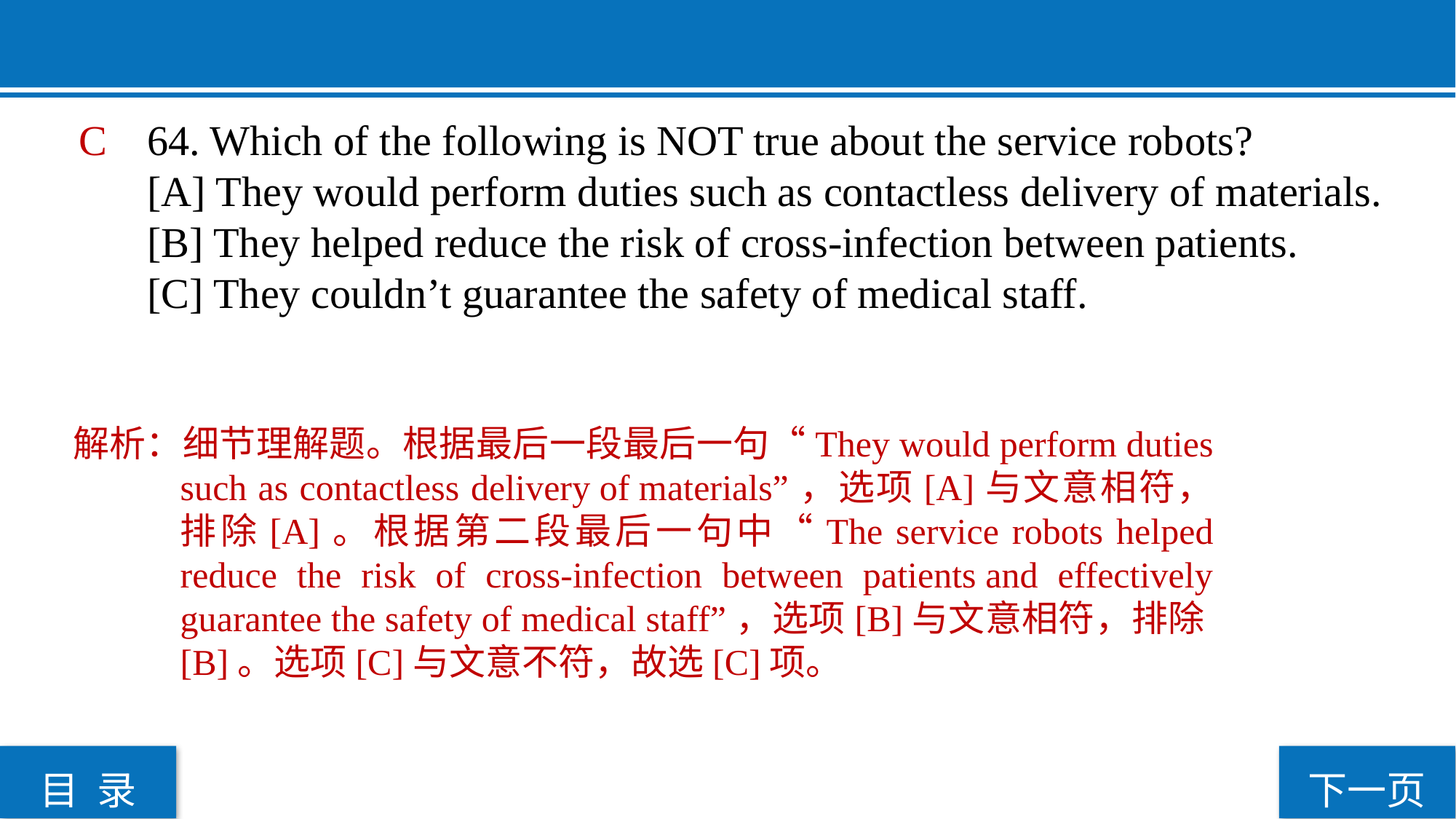

C
64. Which of the following is NOT true about the service robots?
[A] They would perform duties such as contactless delivery of materials.
[B] They helped reduce the risk of cross-infection between patients.
[C] They couldn’t guarantee the safety of medical staff.
解析：细节理解题。根据最后一段最后一句“They would perform duties such as contactless delivery of materials”，选项[A]与文意相符，排除[A]。根据第二段最后一句中“The service robots helped reduce the risk of cross-infection between patients and effectively guarantee the safety of medical staff”，选项[B]与文意相符，排除[B]。选项[C]与文意不符，故选[C]项。